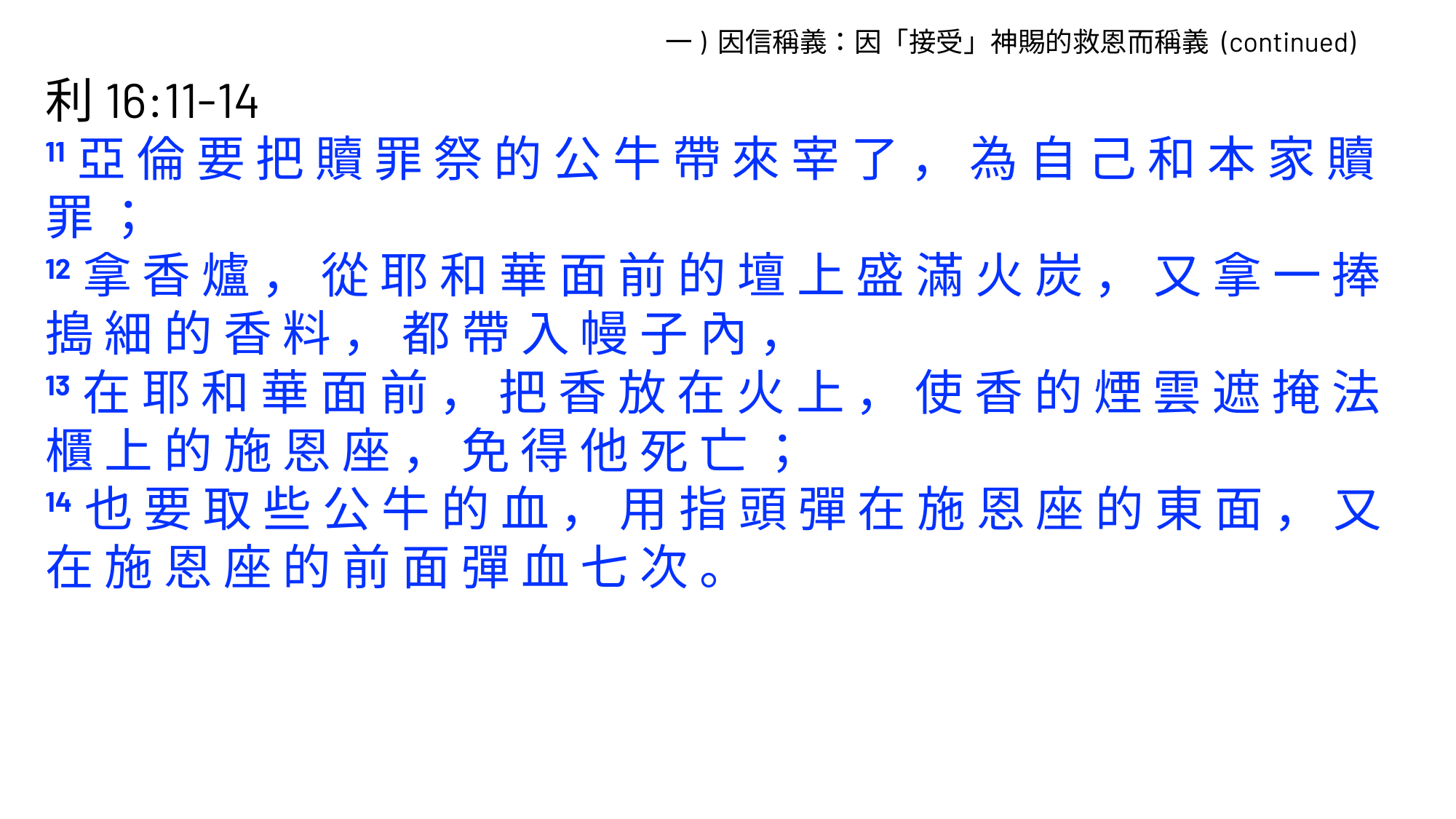

一) 因信稱義：因「接受」神賜的救恩而稱義 (continued)
利16:11-14
11 亞 倫 要 把 贖 罪 祭 的 公 牛 帶 來 宰 了 ， 為 自 己 和 本 家 贖 罪 ；
12 拿 香 爐 ， 從 耶 和 華 面 前 的 壇 上 盛 滿 火 炭 ， 又 拿 一 捧 搗 細 的 香 料 ， 都 帶 入 幔 子 內 ，
13 在 耶 和 華 面 前 ， 把 香 放 在 火 上 ， 使 香 的 煙 雲 遮 掩 法 櫃 上 的 施 恩 座 ， 免 得 他 死 亡 ；
14 也 要 取 些 公 牛 的 血 ， 用 指 頭 彈 在 施 恩 座 的 東 面 ， 又 在 施 恩 座 的 前 面 彈 血 七 次 。